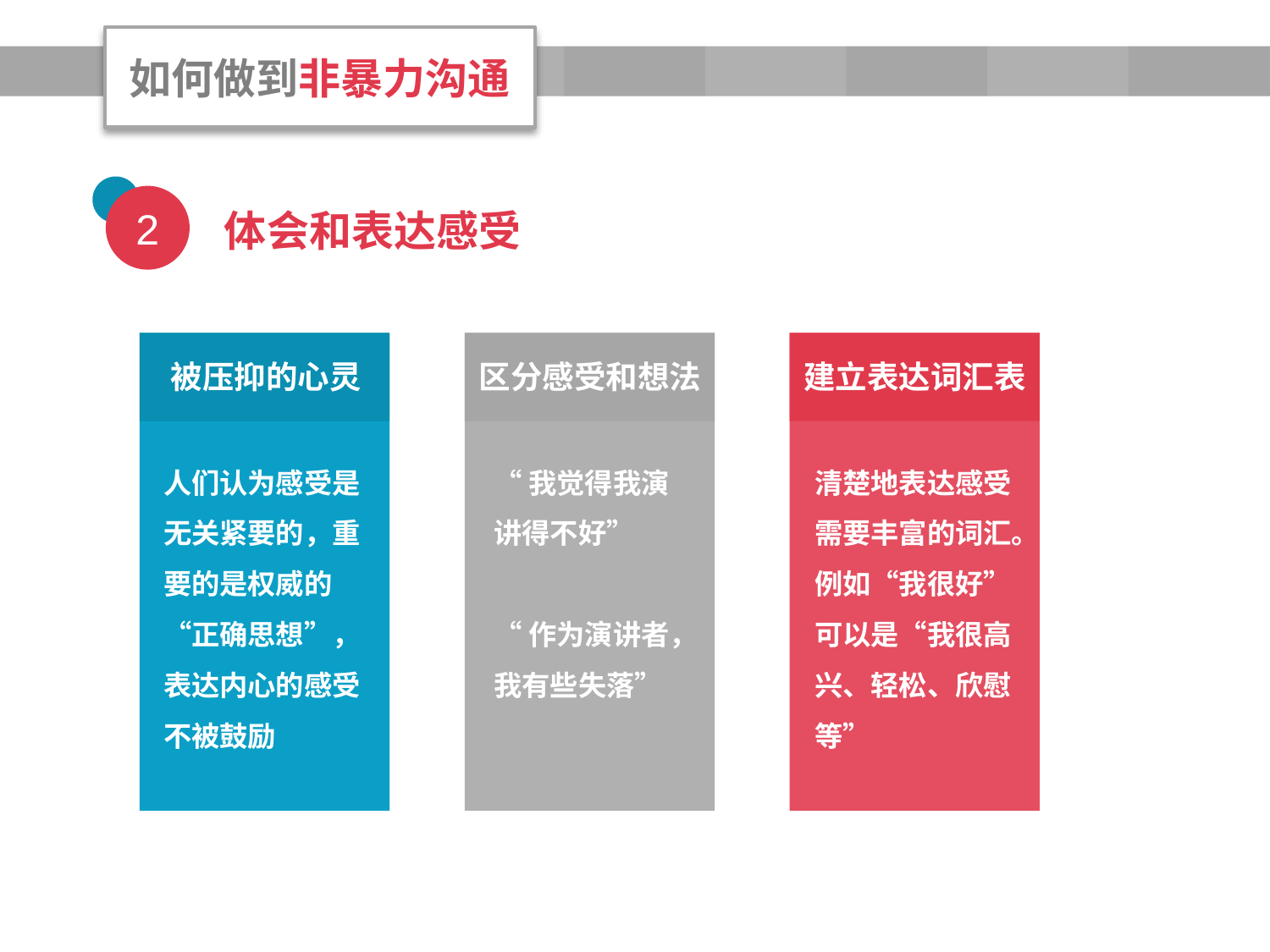

如何做到非暴力沟通

2
体会和表达感受

人们认为感受是无关紧要的，重要的是权威的“正确思想”，表达内心的感受不被鼓励

清楚地表达感受需要丰富的词汇。例如“我很好”可以是“我很高兴、轻松、欣慰等”

“我觉得我演讲得不好”

“作为演讲者，我有些失落”
被压抑的心灵
区分感受和想法
建立表达词汇表